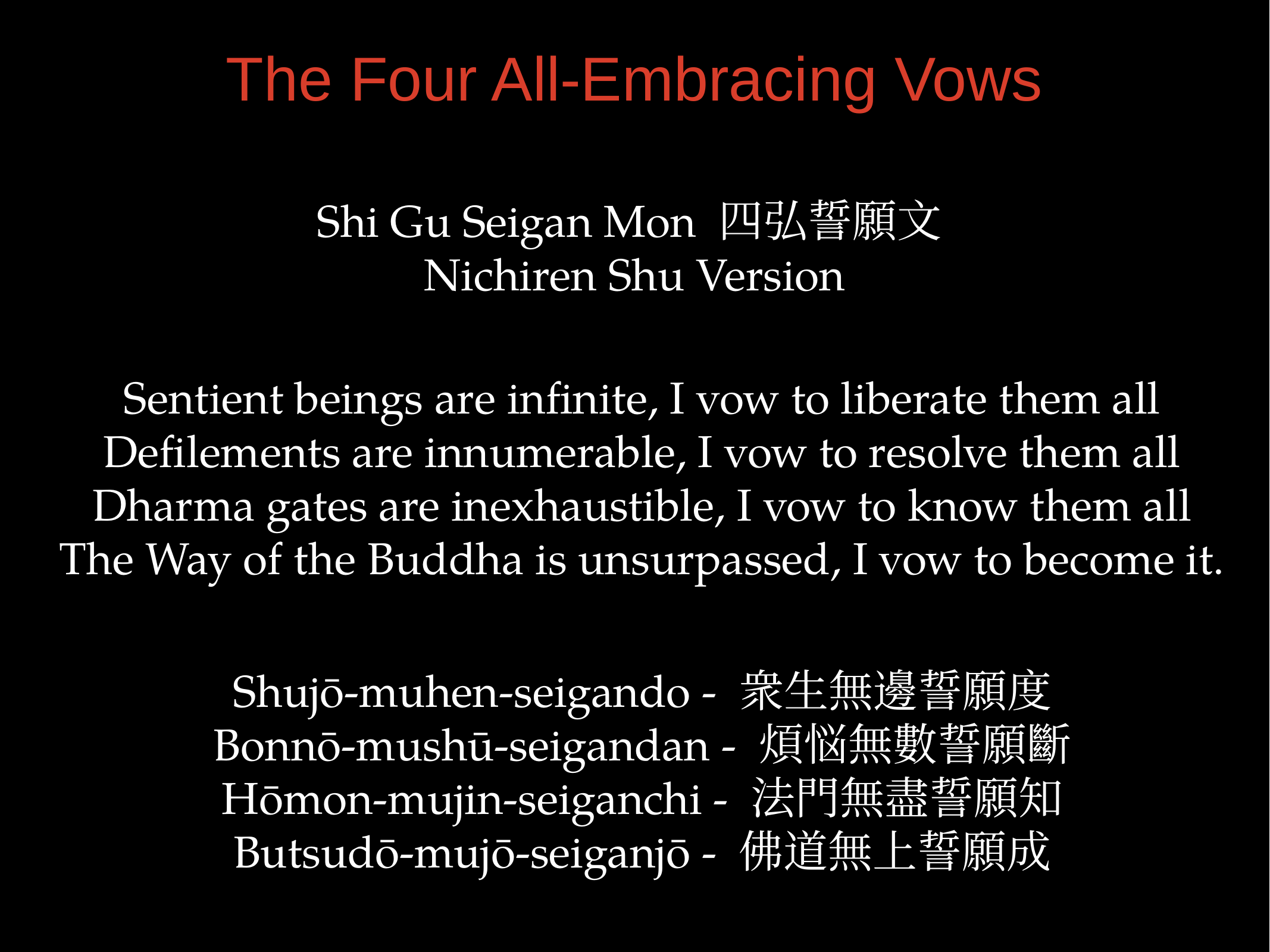

The Four All-Embracing Vows
Shi Gu Seigan Mon 四弘誓願文
Nichiren Shu Version
Sentient beings are infinite, I vow to liberate them all
Defilements are innumerable, I vow to resolve them all
Dharma gates are inexhaustible, I vow to know them all
The Way of the Buddha is unsurpassed, I vow to become it.
Shujō-muhen-seigando - 衆生無邊誓願度
Bonnō-mushū-seigandan - 煩悩無數誓願斷
Hōmon-mujin-seiganchi - 法門無盡誓願知
Butsudō-mujō-seiganjō - 佛道無上誓願成